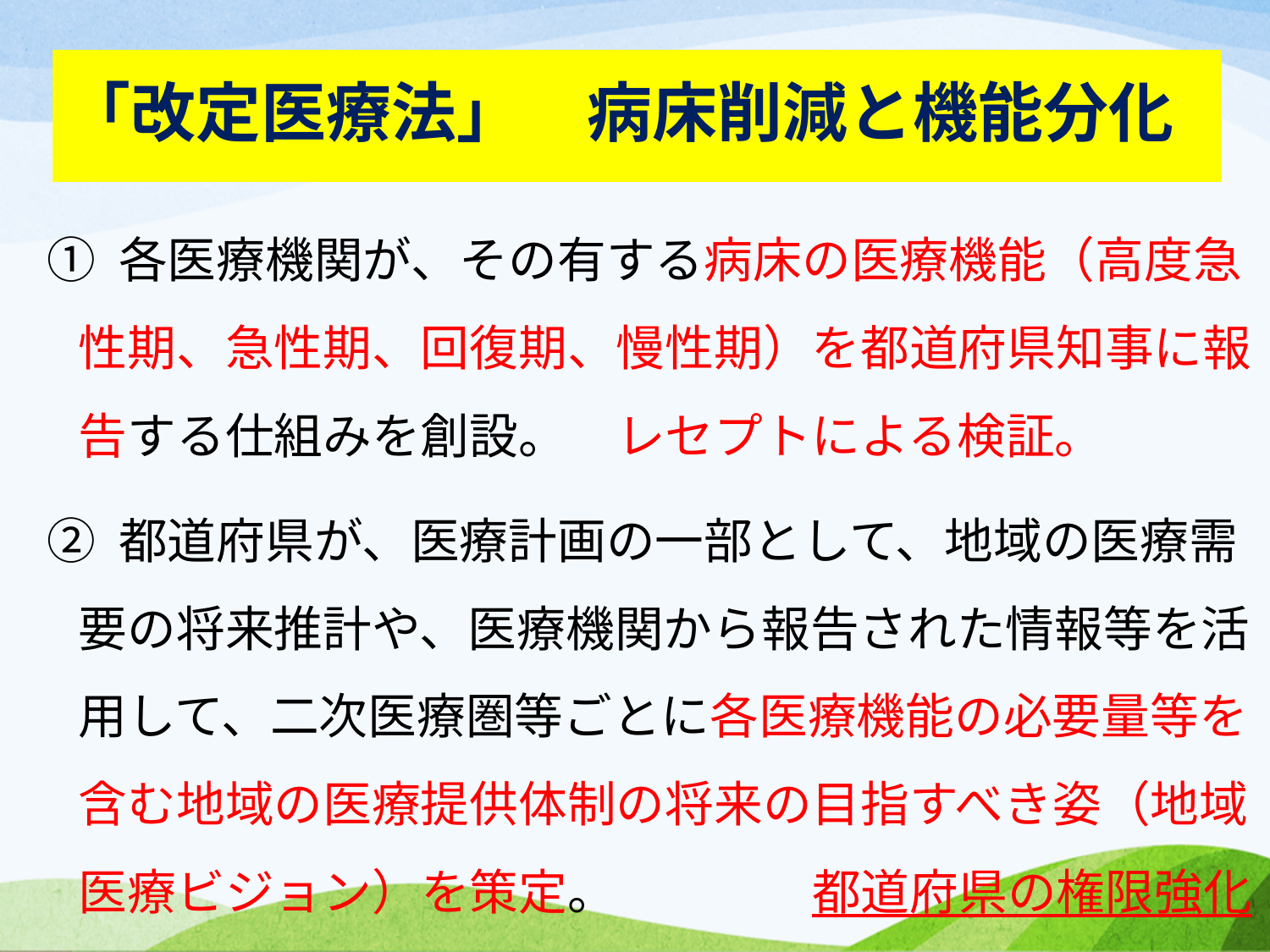

# 「改定医療法」　病床削減と機能分化
① 各医療機関が、その有する病床の医療機能（高度急性期、急性期、回復期、慢性期）を都道府県知事に報告する仕組みを創設。　レセプトによる検証。
② 都道府県が、医療計画の一部として、地域の医療需要の将来推計や、医療機関から報告された情報等を活用して、二次医療圏等ごとに各医療機能の必要量等を含む地域の医療提供体制の将来の目指すべき姿（地域医療ビジョン）を策定。　　　　都道府県の権限強化